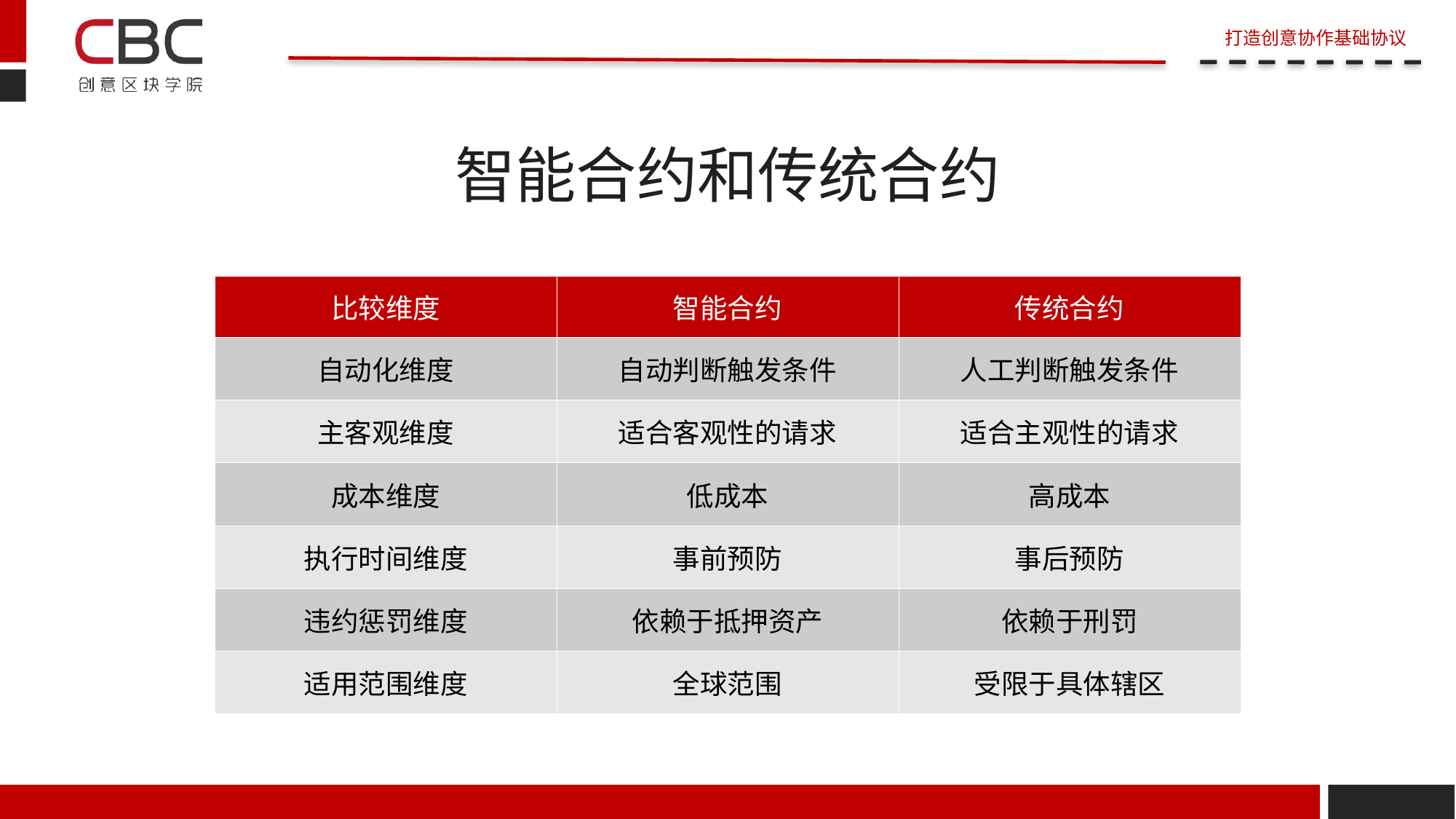

智能合约和传统合约
| 比较维度 | 智能合约 | 传统合约 |
| --- | --- | --- |
| 自动化维度 | 自动判断触发条件 | 人工判断触发条件 |
| 主客观维度 | 适合客观性的请求 | 适合主观性的请求 |
| 成本维度 | 低成本 | 高成本 |
| 执行时间维度 | 事前预防 | 事后预防 |
| 违约惩罚维度 | 依赖于抵押资产 | 依赖于刑罚 |
| 适用范围维度 | 全球范围 | 受限于具体辖区 |
19